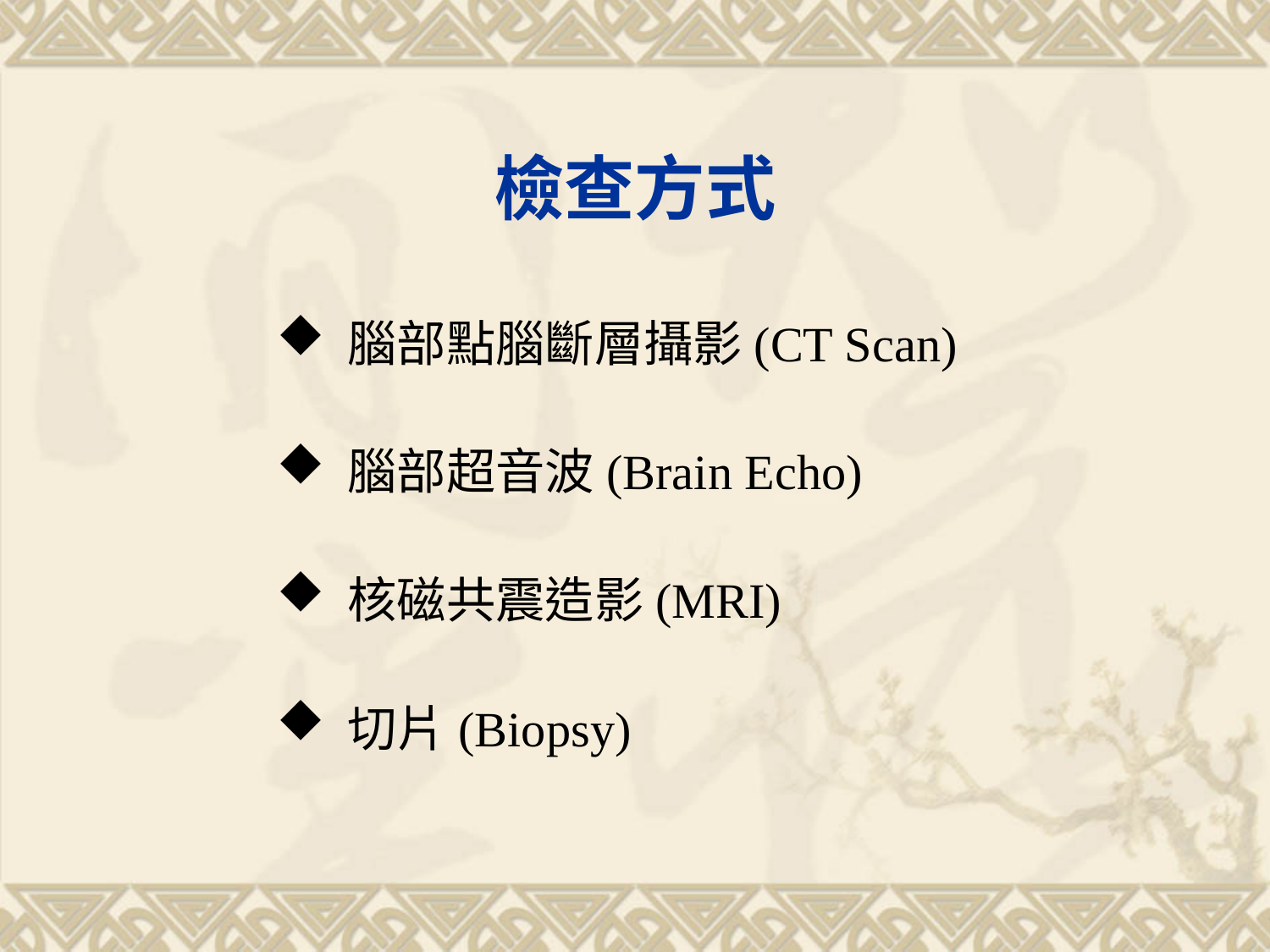

# 檢查方式
腦部點腦斷層攝影(CT Scan)
腦部超音波(Brain Echo)
核磁共震造影(MRI)
切片(Biopsy)